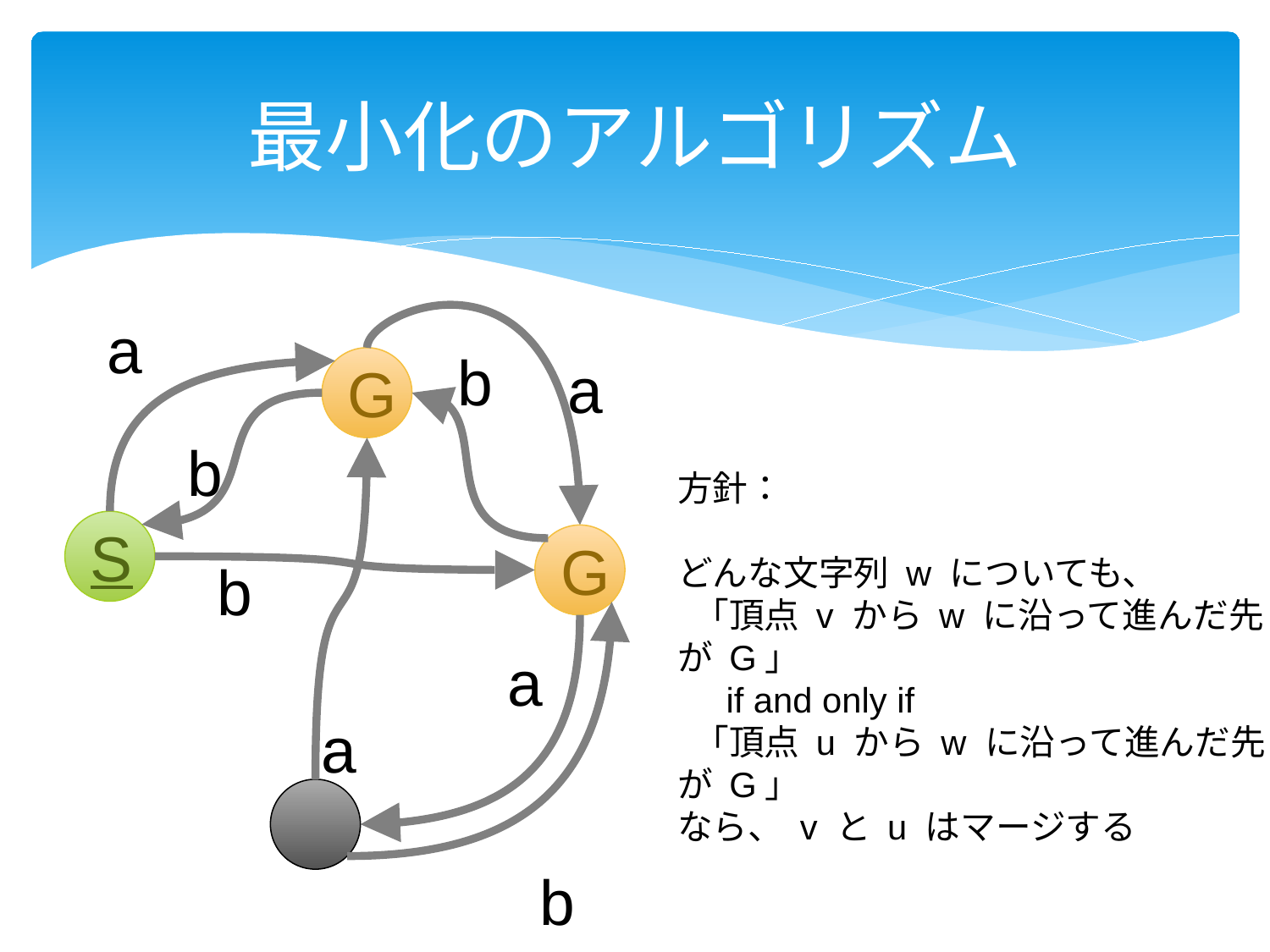

# 最小化のアルゴリズム
a
b
a
G
b
方針：

どんな文字列 w についても、
 「頂点 v から w に沿って進んだ先が G」
     if and only if
 「頂点 u から w に沿って進んだ先が G」
なら、 v と u はマージする
S
G
b
a
a

b